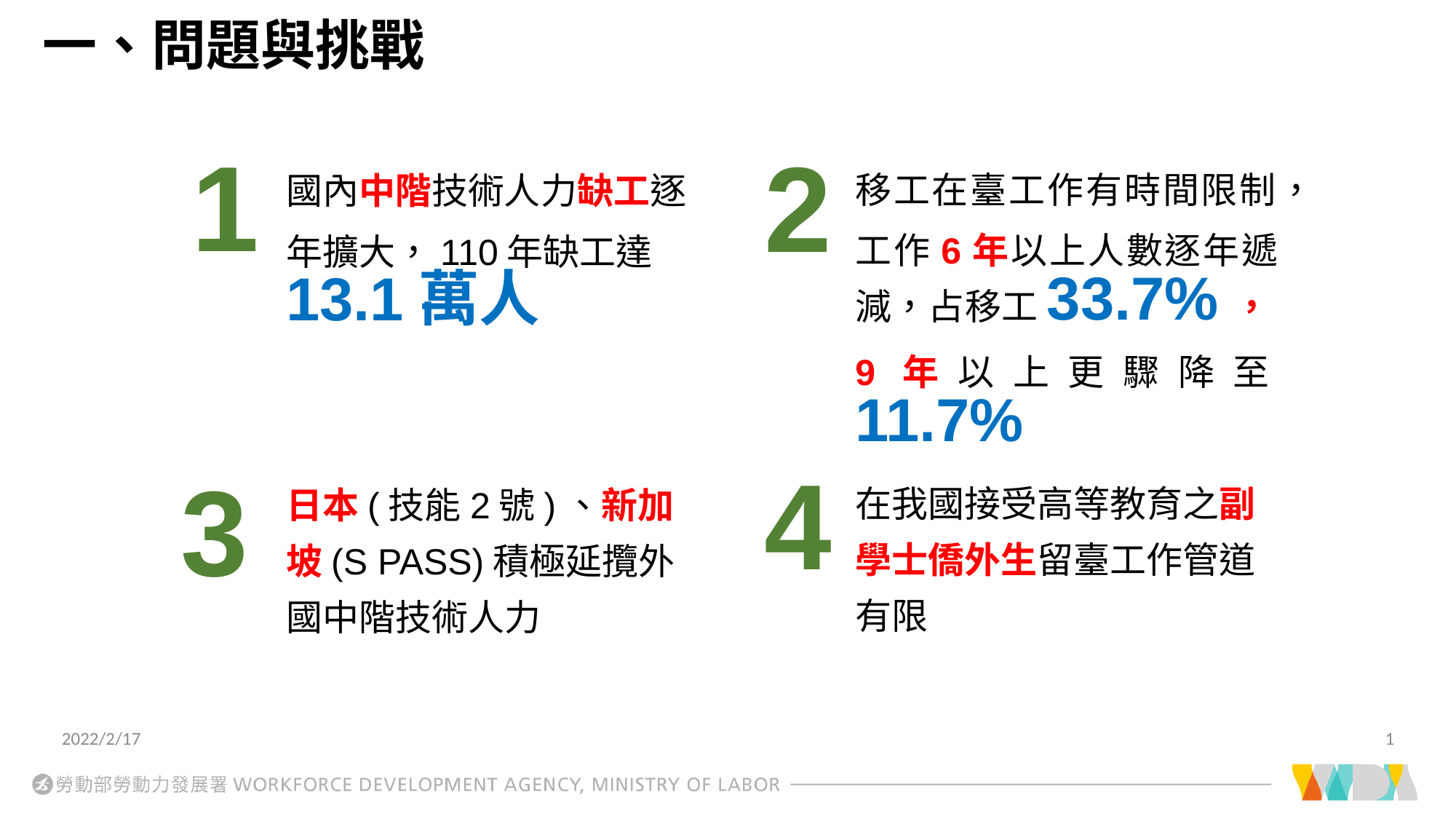

一、問題與挑戰
1
2
移工在臺工作有時間限制，工作6年以上人數逐年遞減，占移工33.7%，9年以上更驟降至11.7%
國內中階技術人力缺工逐年擴大，110年缺工達13.1萬人
4
3
在我國接受高等教育之副學士僑外生留臺工作管道有限
日本(技能2號)、新加坡(S PASS)積極延攬外國中階技術人力
2022/2/17
1